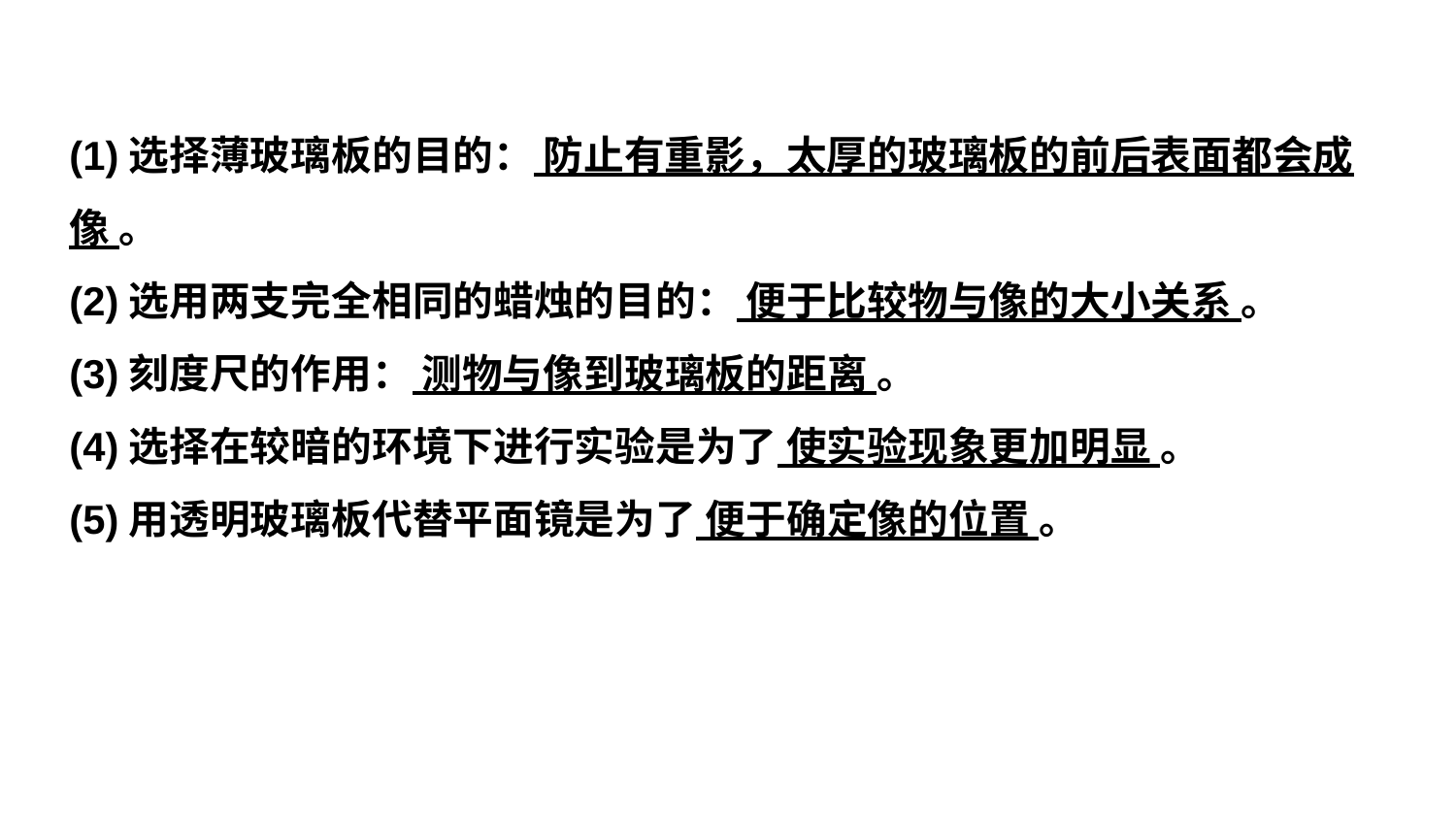

(1)选择薄玻璃板的目的： 防止有重影，太厚的玻璃板的前后表面都会成像 。
(2)选用两支完全相同的蜡烛的目的： 便于比较物与像的大小关系 。
(3)刻度尺的作用： 测物与像到玻璃板的距离 。
(4)选择在较暗的环境下进行实验是为了 使实验现象更加明显 。
(5)用透明玻璃板代替平面镜是为了 便于确定像的位置 。